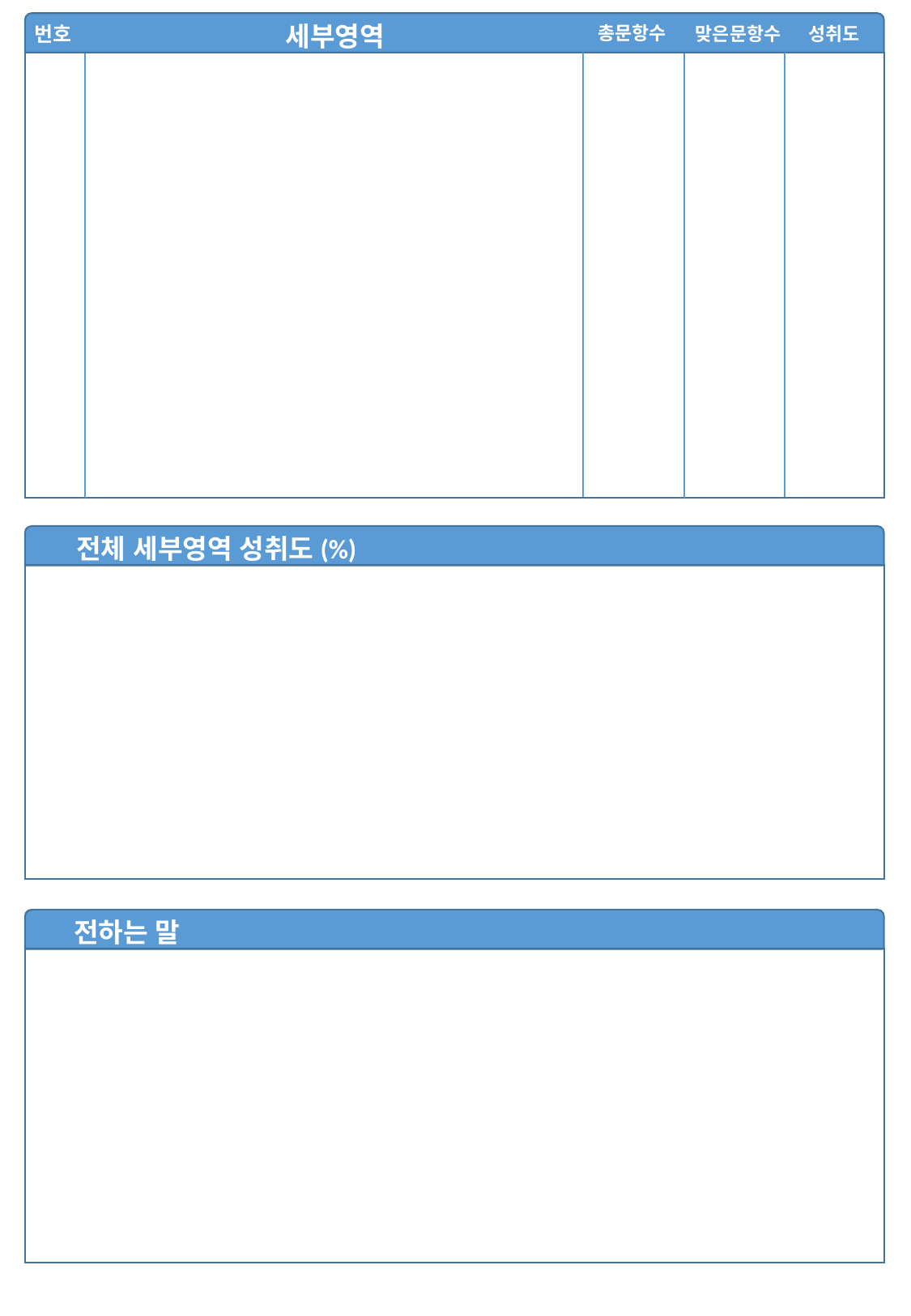

세부영역
번호
총문항수
맞은문항수
성취도

전체 세부영역 성취도(%)

전하는 말